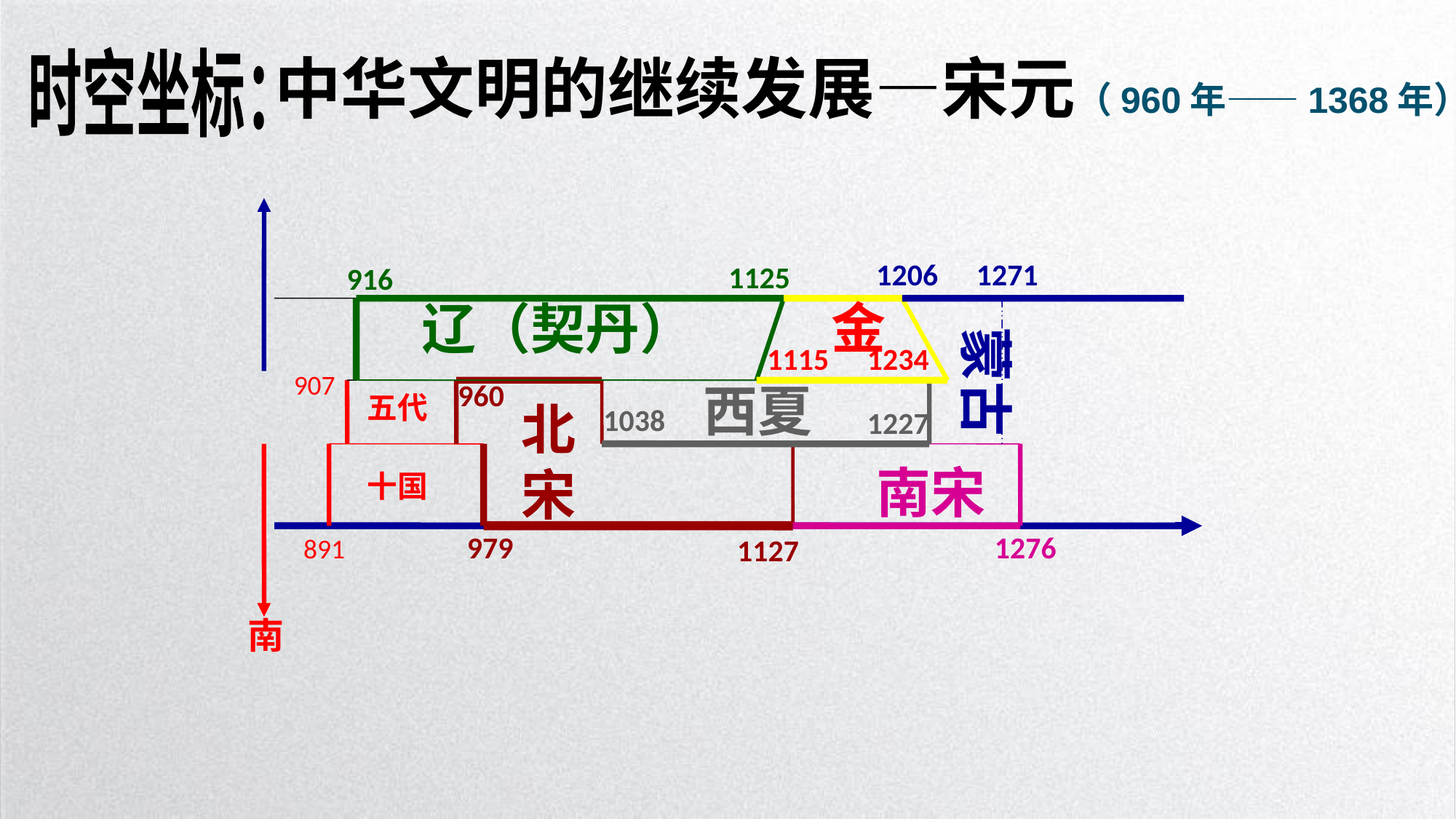

时空坐标：
中华文明的继续发展—宋元（960年——1368年）

1206
1271
1125
916
金
辽（契丹）

蒙古
1115
1234

907
960
西夏

五代
北宋
1038
1227

南宋
十国
979
1276

891

1127

南